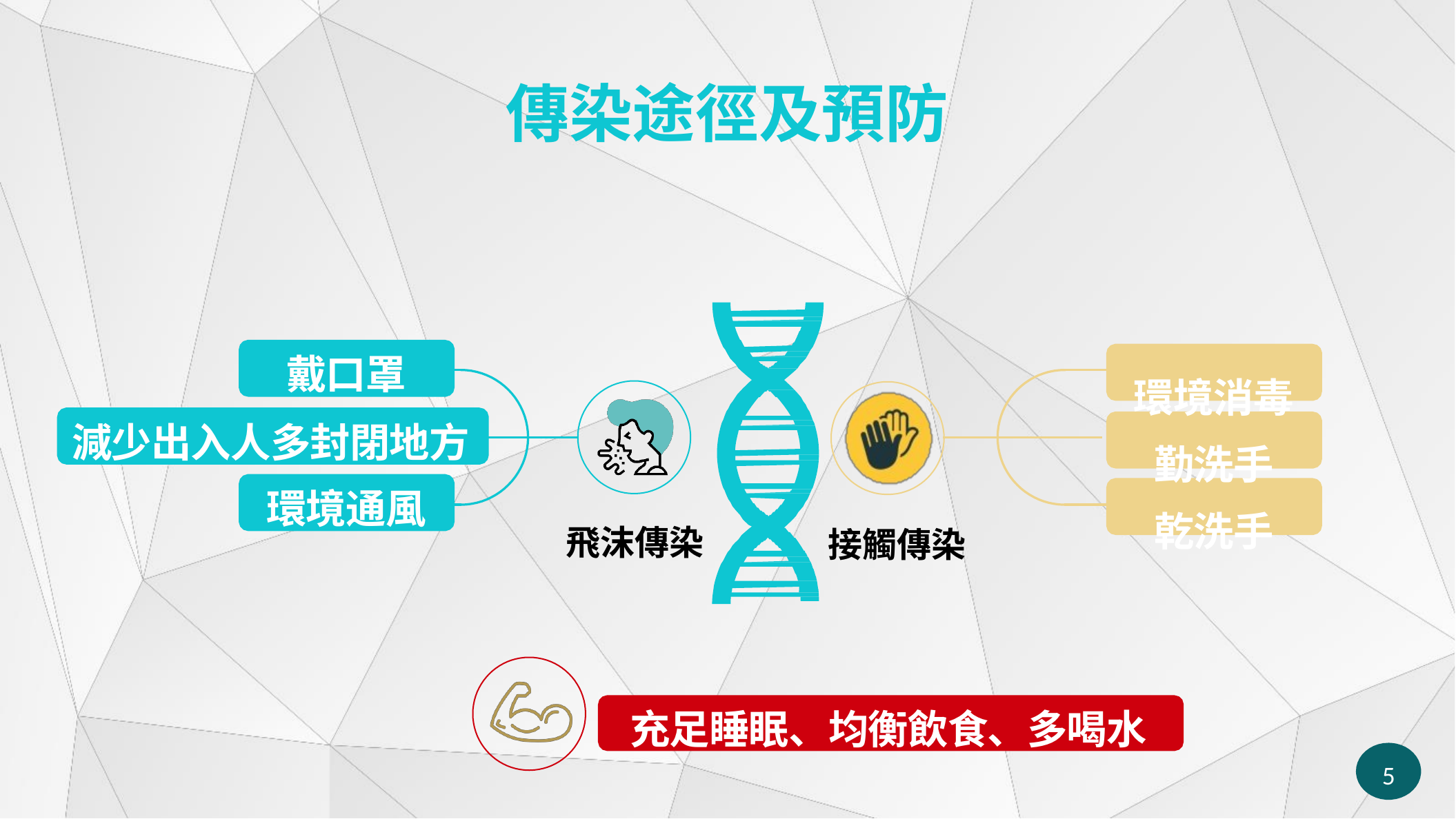

傳染途徑及預防

戴口罩
環境消毒 勤洗手 乾洗手

減少出入人多封閉地方

環境通風

飛沫傳染
接觸傳染

充足睡眠、均衡飲食、多喝水

5